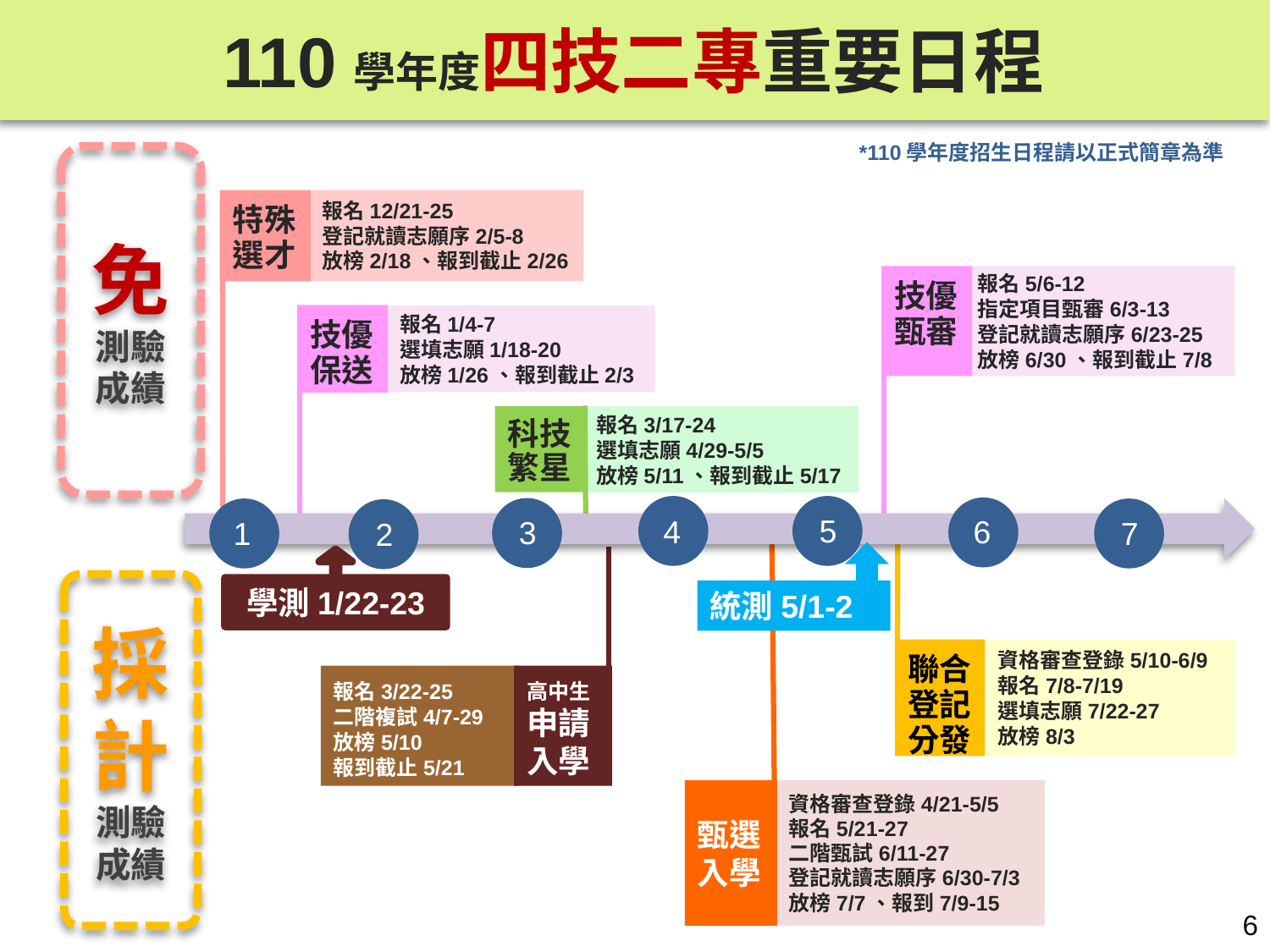

110學年度四技二專重要日程
*110學年度招生日程請以正式簡章為準
免
測驗
成績
特殊選才
報名12/21-25
登記就讀志願序2/5-8
放榜2/18、報到截止2/26
技優甄審
報名5/6-12
指定項目甄審6/3-13
登記就讀志願序6/23-25
放榜6/30、報到截止7/8
技優保送
報名1/4-7
選填志願1/18-20
放榜1/26、報到截止2/3
科技繁星
報名3/17-24
選填志願4/29-5/5
放榜5/11、報到截止5/17

5
4
6
3
7
1
2

採
計
測驗
成績
學測1/22-23
統測5/1-2
聯合登記分發
資格審查登錄5/10-6/9
報名7/8-7/19
選填志願7/22-27
放榜8/3
報名3/22-25
二階複試4/7-29
放榜5/10
報到截止5/21

高中生
申請入學
甄選
入學
資格審查登錄4/21-5/5
報名5/21-27
二階甄試6/11-27
登記就讀志願序6/30-7/3
放榜7/7、報到7/9-15